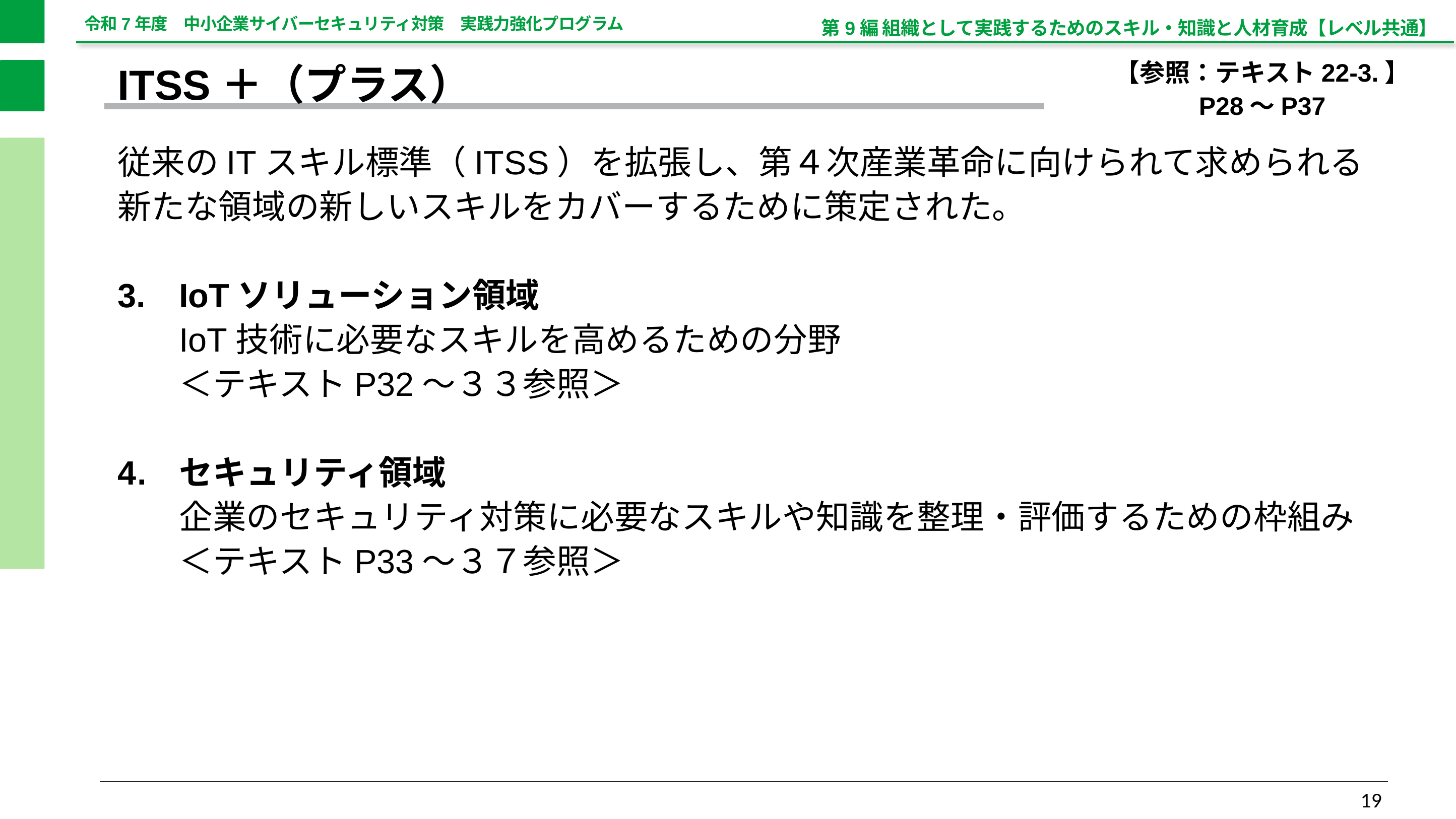

第9編 組織として実践するためのスキル・知識と人材育成【レベル共通】
【参照：テキスト22-3.】
P28～P37
ITSS＋（プラス）
従来のITスキル標準（ITSS）を拡張し、第４次産業革命に向けられて求められる新たな領域の新しいスキルをカバーするために策定された。

IoTソリューション領域
IoT技術に必要なスキルを高めるための分野
＜テキストP32～３３参照＞

セキュリティ領域
企業のセキュリティ対策に必要なスキルや知識を整理・評価するための枠組み
＜テキストP33～３７参照＞